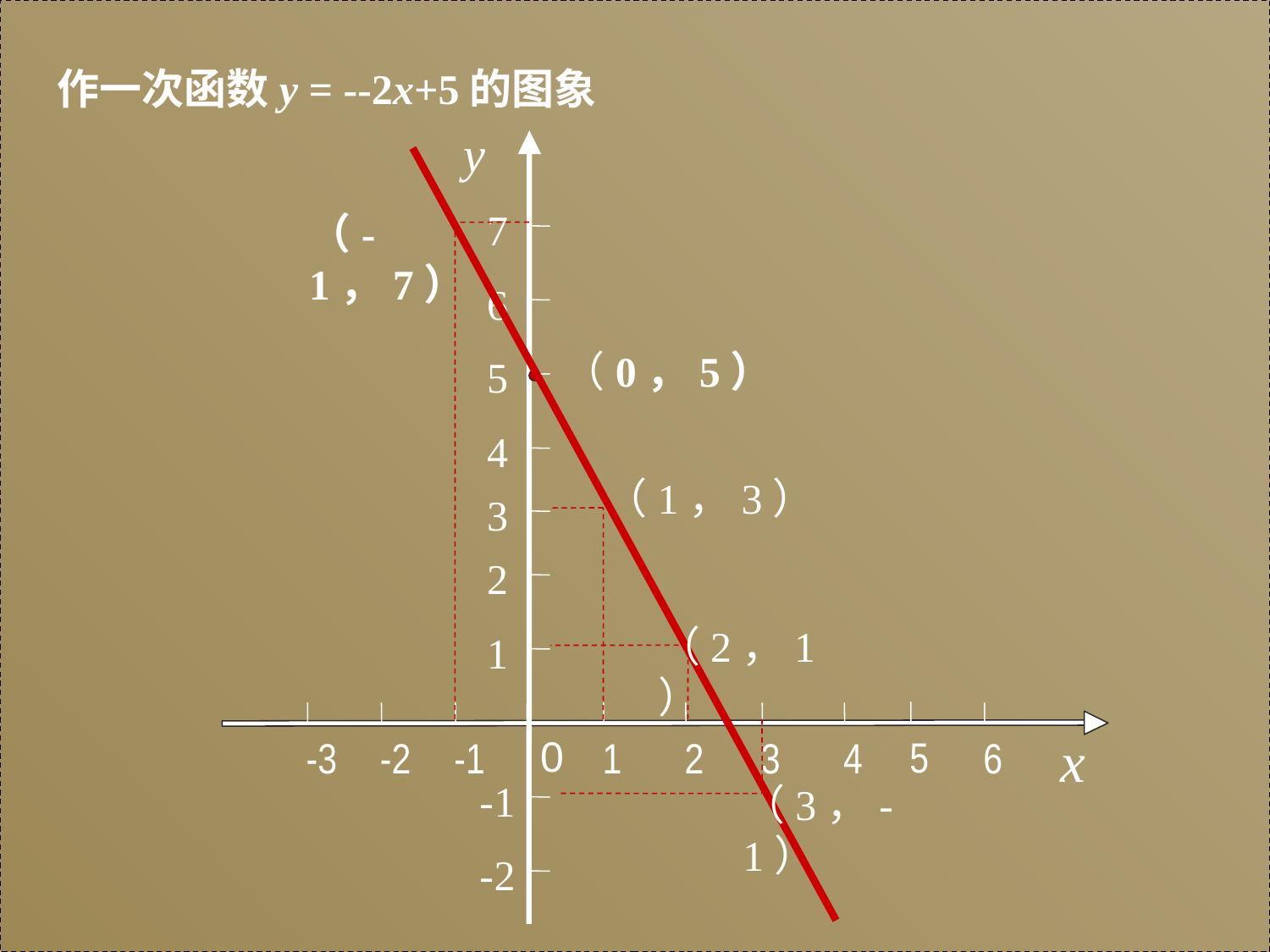

作一次函数y = --2x+5的图象

y

7

（-1，7）

6

（0，5）

5

4

（1，3）

3

2

（2，1）

1

5

-
3

-
2

-
1

1

2

3

4

6

x
0

-
1

（3，-1）

-
2